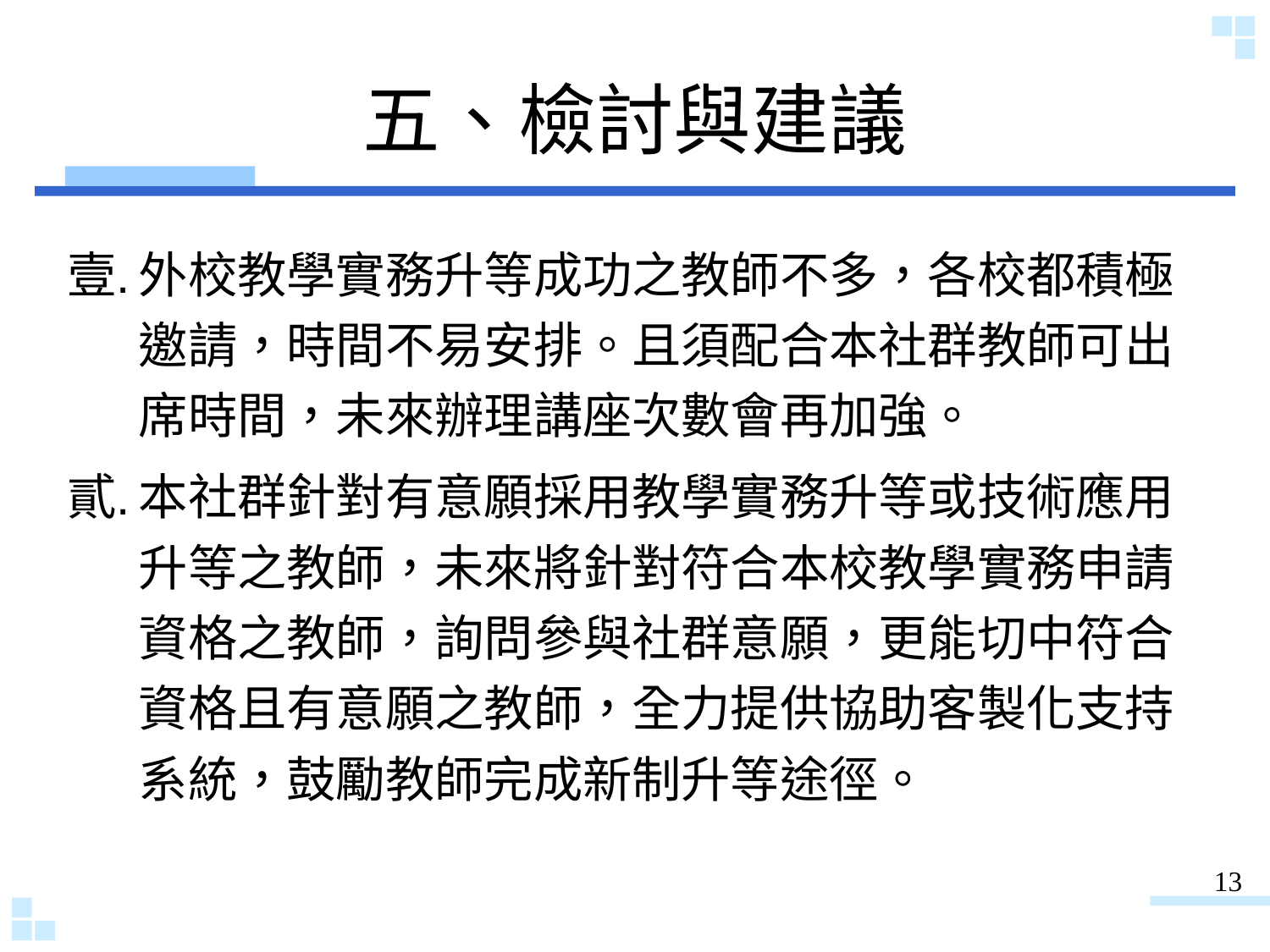

# 五、檢討與建議
外校教學實務升等成功之教師不多，各校都積極邀請，時間不易安排。且須配合本社群教師可出席時間，未來辦理講座次數會再加強。
本社群針對有意願採用教學實務升等或技術應用升等之教師，未來將針對符合本校教學實務申請資格之教師，詢問參與社群意願，更能切中符合資格且有意願之教師，全力提供協助客製化支持系統，鼓勵教師完成新制升等途徑。
13